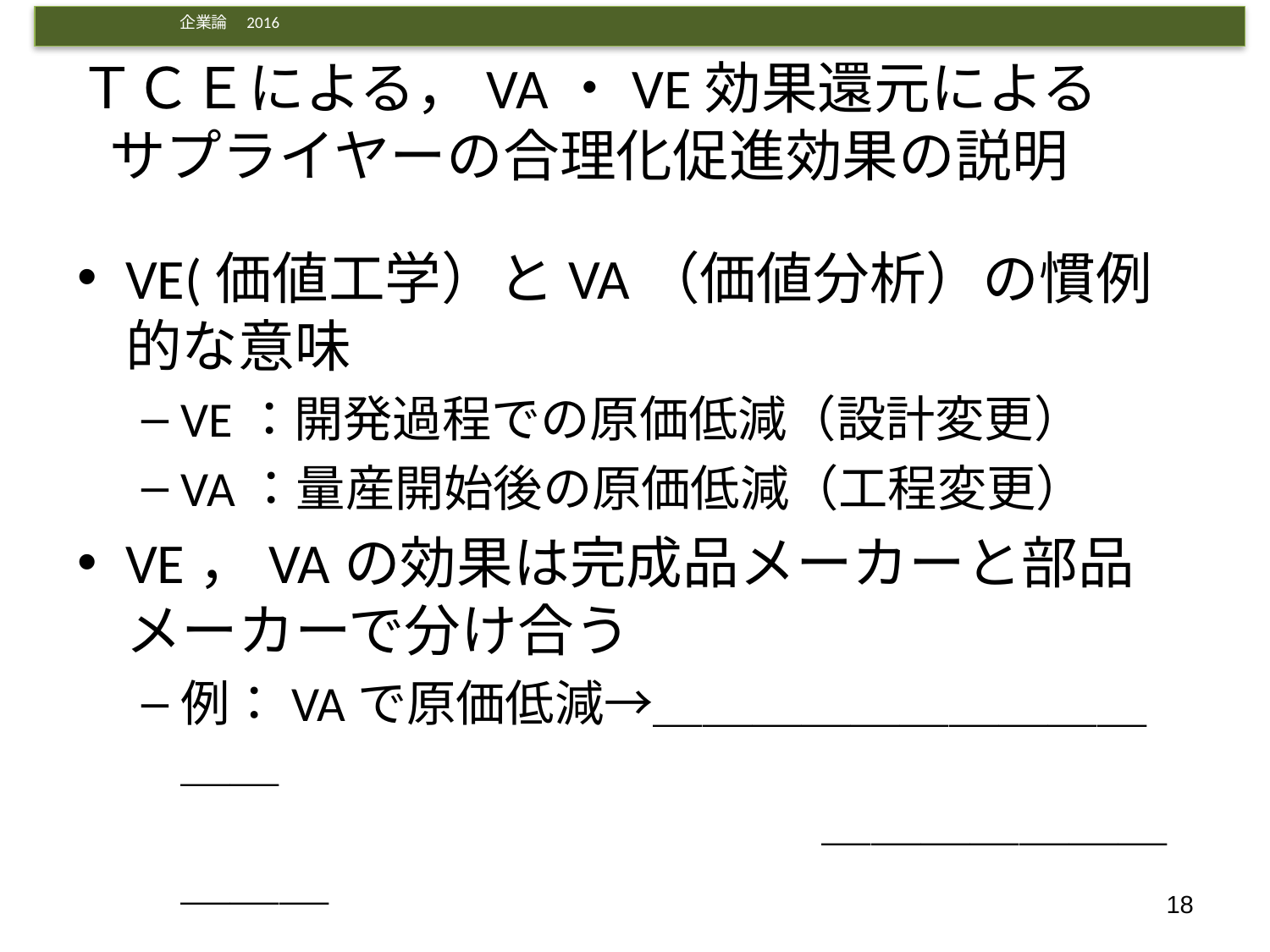

# ＴＣＥによる，VA・VE効果還元によるサプライヤーの合理化促進効果の説明
VE(価値工学）とVA（価値分析）の慣例的な意味
VE：開発過程での原価低減（設計変更）
VA：量産開始後の原価低減（工程変更）
VE，VAの効果は完成品メーカーと部品メーカーで分け合う
例：VAで原価低減→＿＿＿＿＿＿＿＿＿＿＿＿　
　　　　　　　　　　　　　＿＿＿＿＿＿＿＿＿＿

18